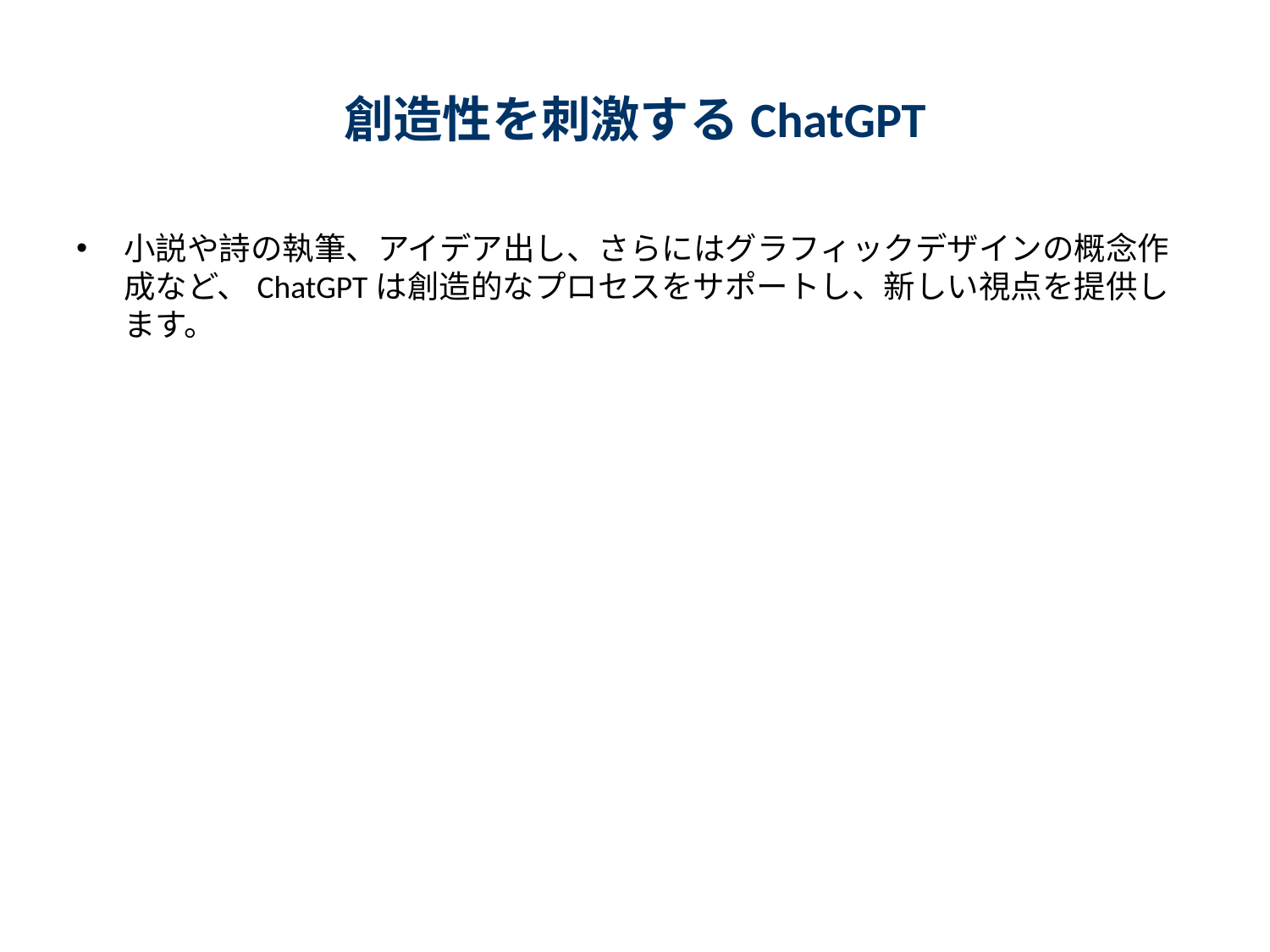

# 創造性を刺激するChatGPT
小説や詩の執筆、アイデア出し、さらにはグラフィックデザインの概念作成など、ChatGPTは創造的なプロセスをサポートし、新しい視点を提供します。